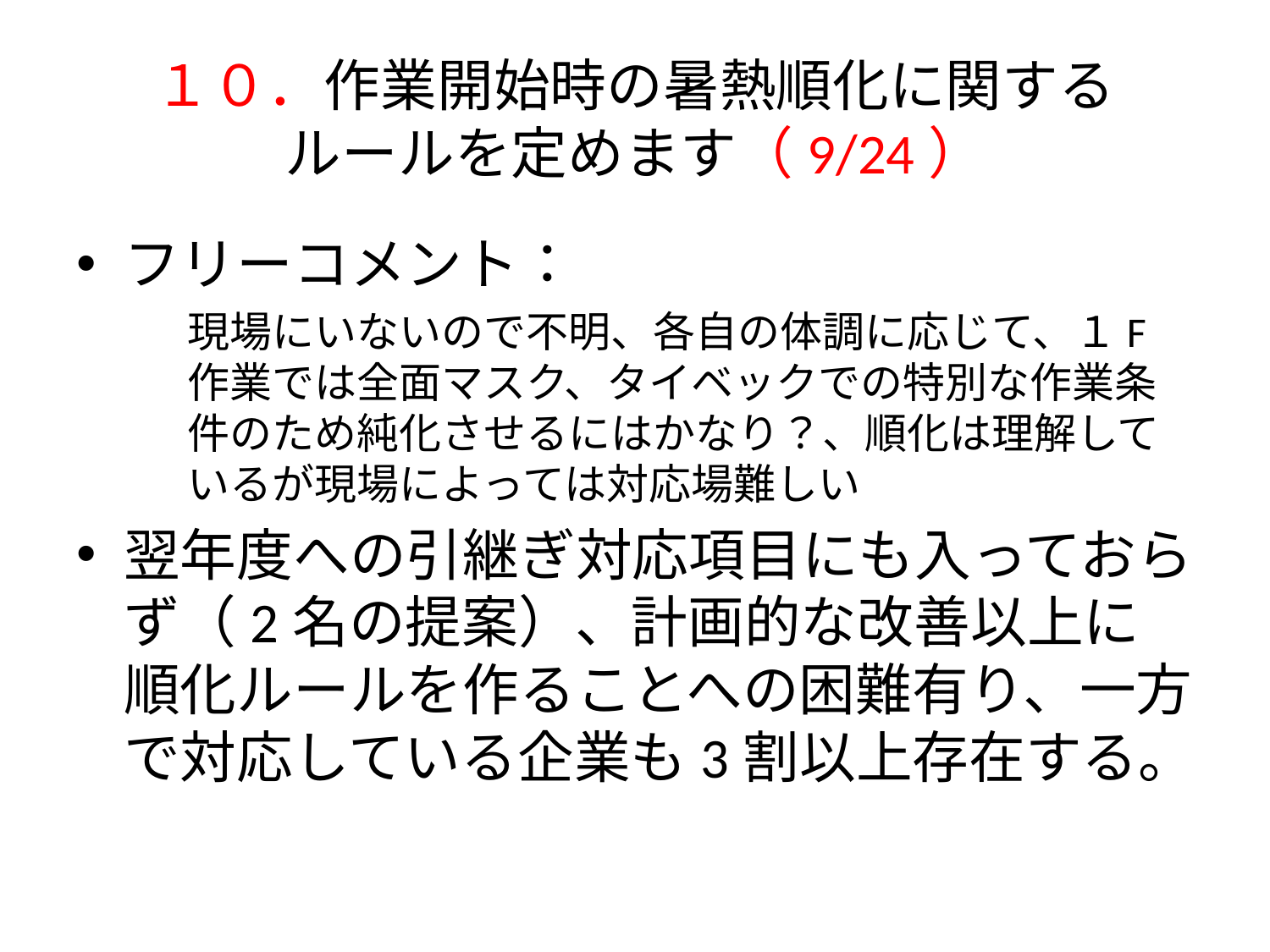

# １０．作業開始時の暑熱順化に関する ルールを定めます（9/24）
フリーコメント：
現場にいないので不明、各自の体調に応じて、１F作業では全面マスク、タイベックでの特別な作業条件のため純化させるにはかなり？、順化は理解しているが現場によっては対応場難しい
翌年度への引継ぎ対応項目にも入っておらず（2名の提案）、計画的な改善以上に順化ルールを作ることへの困難有り、一方で対応している企業も3割以上存在する。